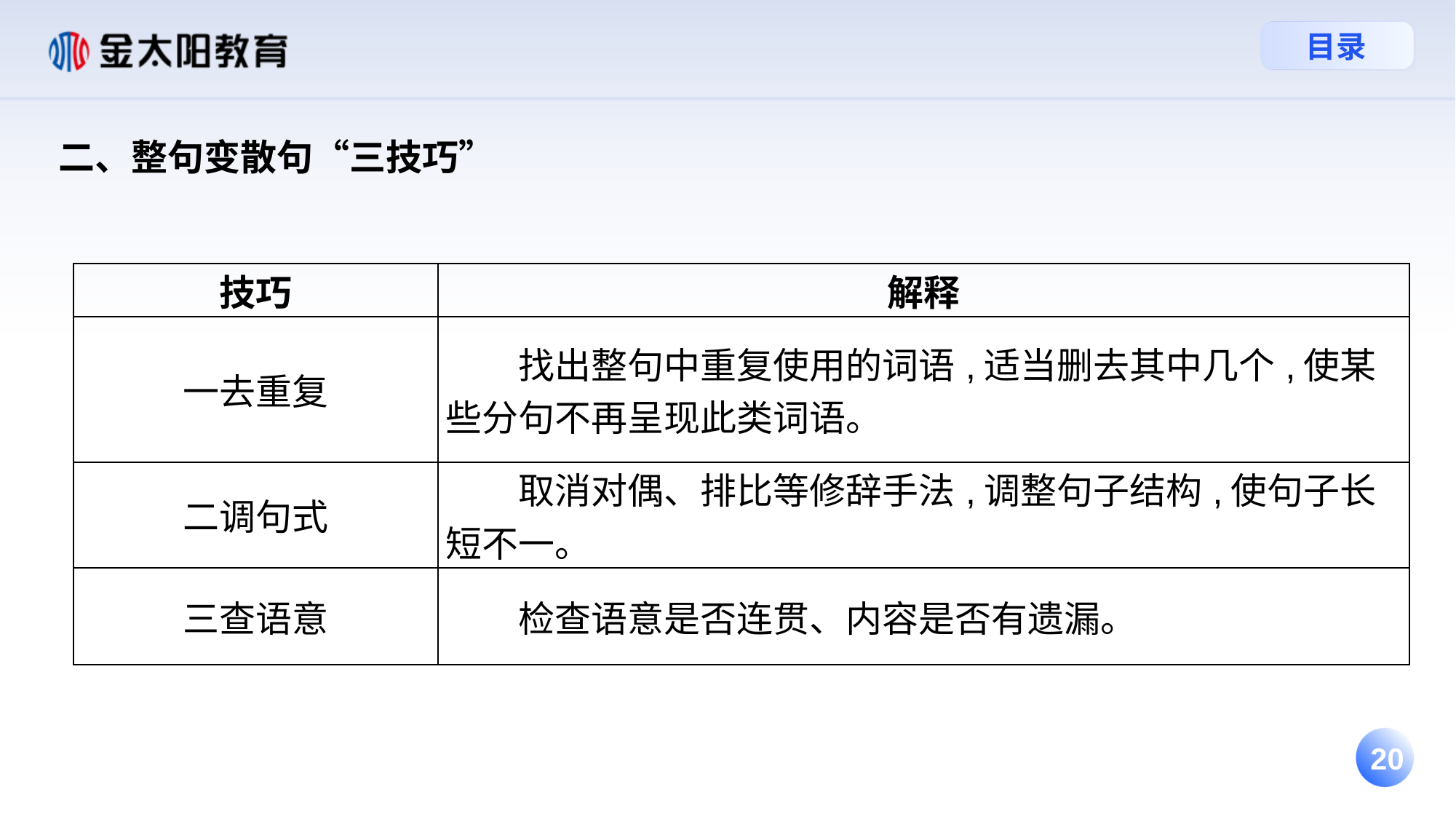

二、整句变散句“三技巧”

| 技巧 | 解释 |
| --- | --- |
| 一去重复 | 找出整句中重复使用的词语,适当删去其中几个,使某些分句不再呈现此类词语。 |
| 二调句式 | 取消对偶、排比等修辞手法,调整句子结构,使句子长短不一。 |
| 三查语意 | 检查语意是否连贯、内容是否有遗漏。 |